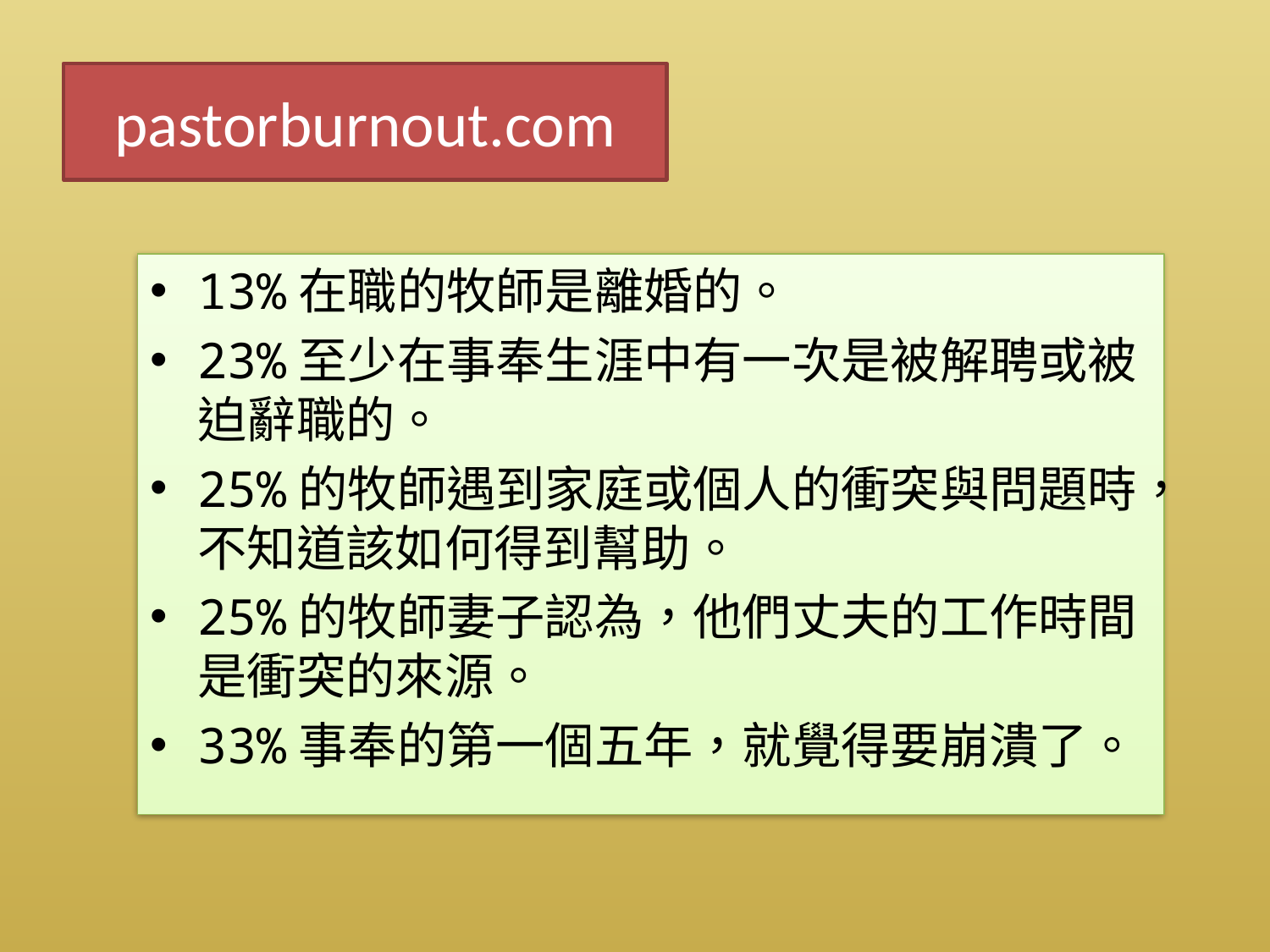

# pastorburnout.com
13%在職的牧師是離婚的。
23%至少在事奉生涯中有一次是被解聘或被迫辭職的。
25%的牧師遇到家庭或個人的衝突與問題時，不知道該如何得到幫助。
25%的牧師妻子認為，他們丈夫的工作時間是衝突的來源。
33%事奉的第一個五年，就覺得要崩潰了。